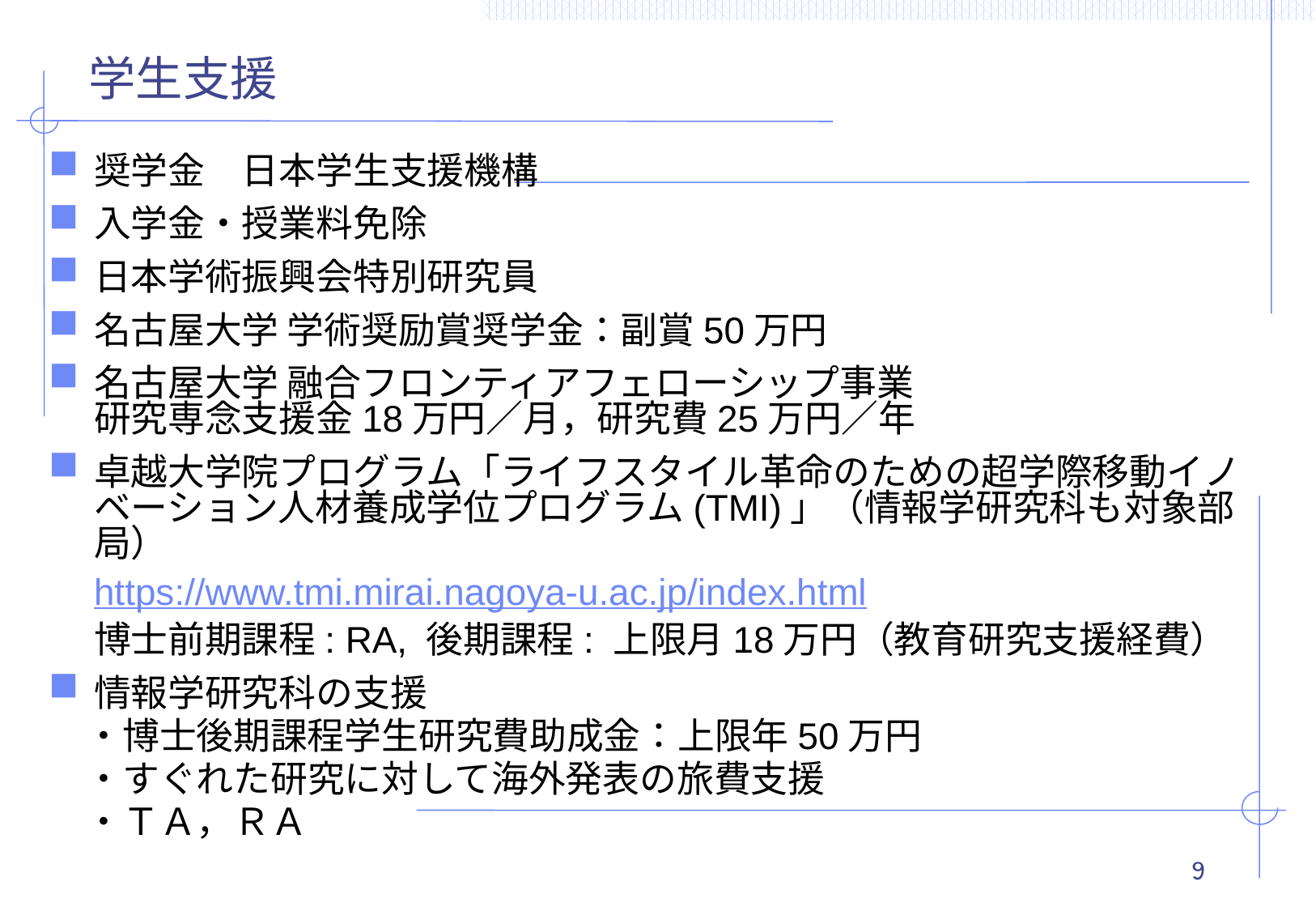

# 学生支援
奨学金　日本学生支援機構
入学金・授業料免除
日本学術振興会特別研究員
名古屋大学 学術奨励賞奨学金：副賞50万円
名古屋大学 融合フロンティアフェローシップ事業
研究専念支援金18万円／月，研究費25万円／年
卓越大学院プログラム「ライフスタイル革命のための超学際移動イノベーション人材養成学位プログラム(TMI)」（情報学研究科も対象部局）
　
https://www.tmi.mirai.nagoya-u.ac.jp/index.html
　
博士前期課程: RA, 後期課程: 上限月18万円（教育研究支援経費）
情報学研究科の支援
　・博士後期課程学生研究費助成金：上限年50万円
　・すぐれた研究に対して海外発表の旅費支援
　・ＴＡ，ＲＡ
9